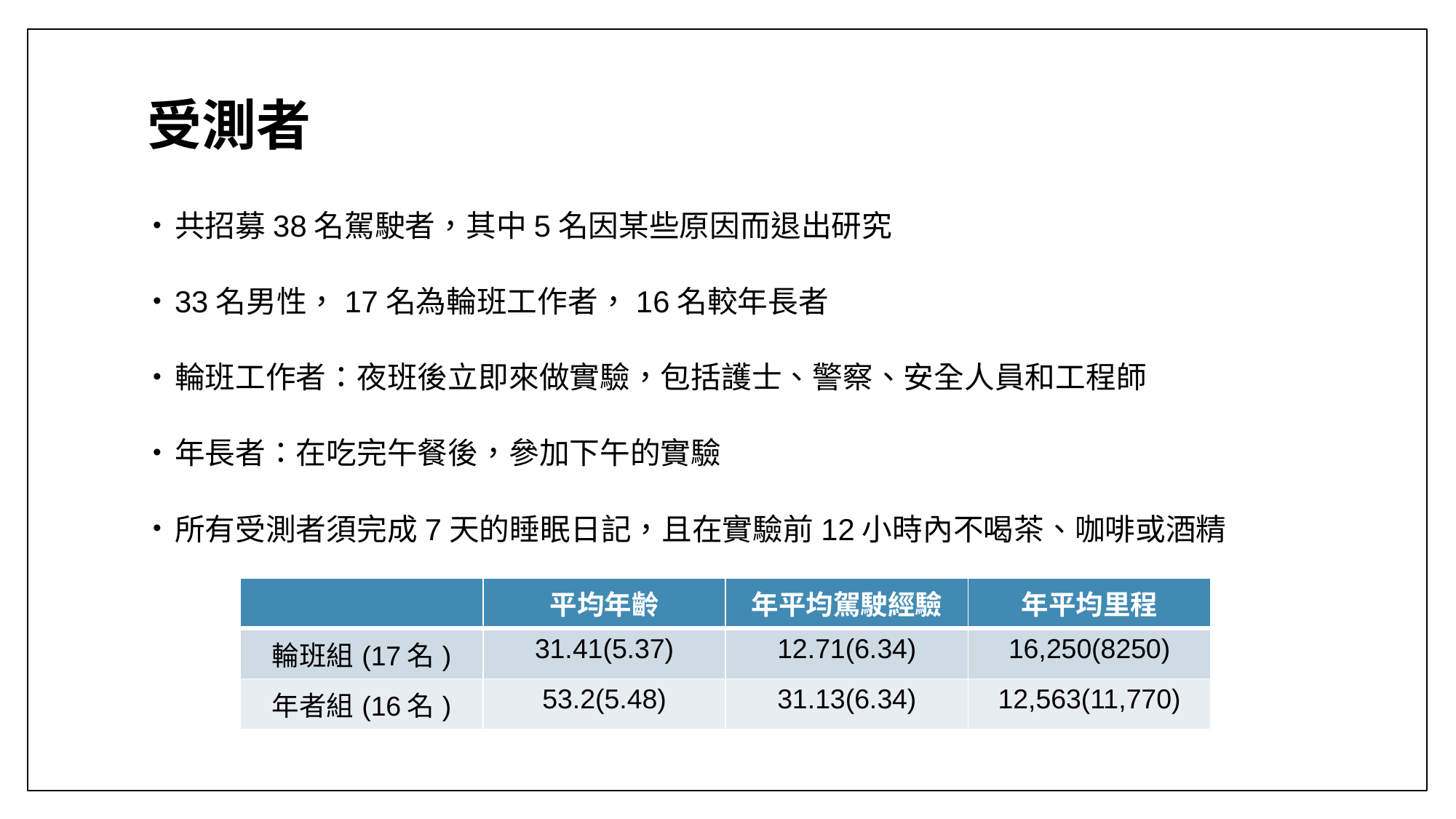

# 受測者
共招募38名駕駛者，其中5名因某些原因而退出研究
33名男性，17名為輪班工作者，16名較年長者
輪班工作者：夜班後立即來做實驗，包括護士、警察、安全人員和工程師
年長者：在吃完午餐後，參加下午的實驗
所有受測者須完成7天的睡眠日記，且在實驗前12小時內不喝茶、咖啡或酒精
|  | 平均年齡 | 年平均駕駛經驗 | 年平均里程 |
| --- | --- | --- | --- |
| 輪班組(17名) | 31.41(5.37) | 12.71(6.34) | 16,250(8250) |
| 年者組(16名) | 53.2(5.48) | 31.13(6.34) | 12,563(11,770) |